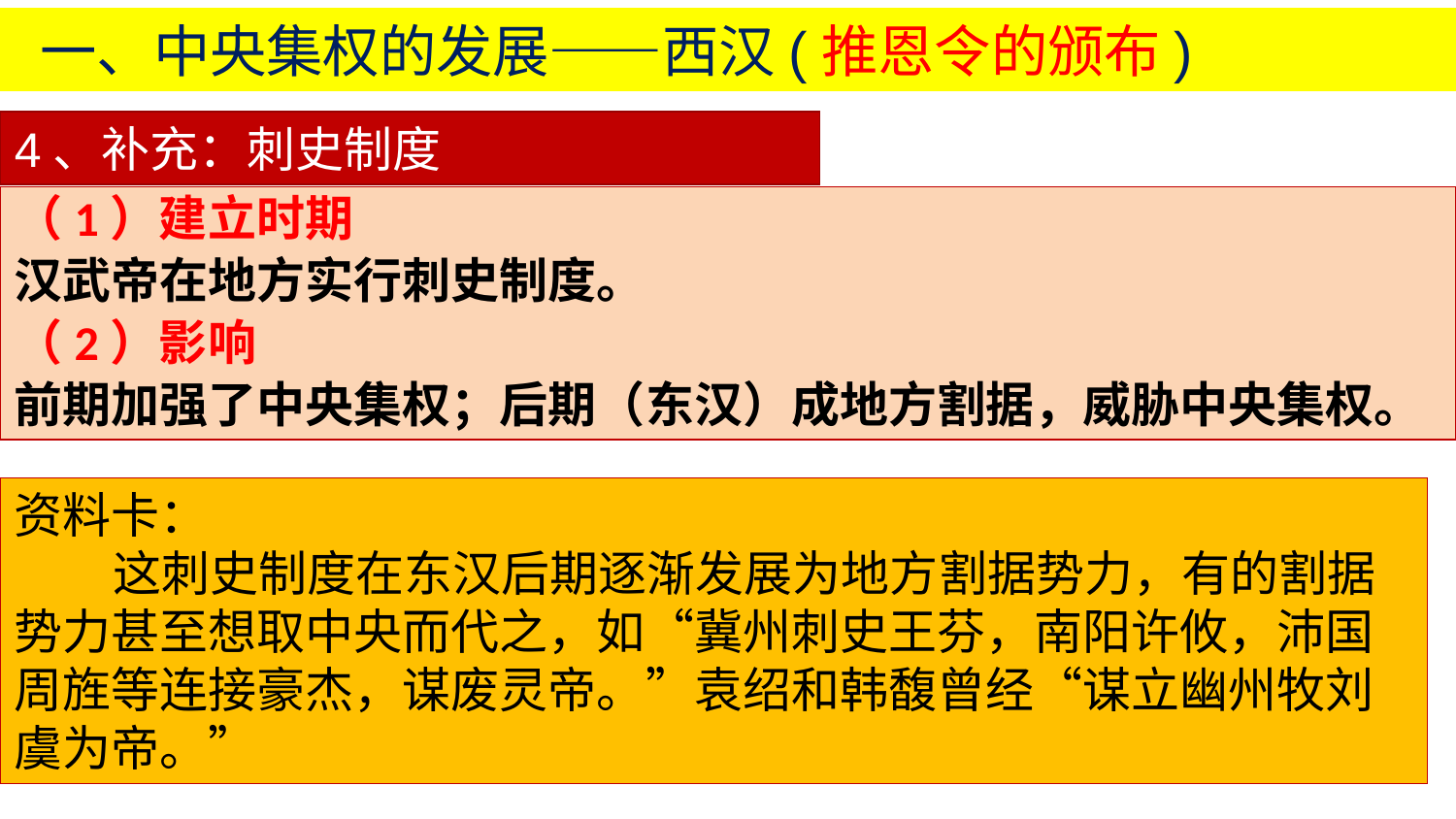

一、中央集权的发展——西汉(推恩令的颁布)
4、补充：刺史制度
（1）建立时期
汉武帝在地方实行刺史制度。
（2）影响
前期加强了中央集权；后期（东汉）成地方割据，威胁中央集权。
资料卡：
        这刺史制度在东汉后期逐渐发展为地方割据势力，有的割据势力甚至想取中央而代之，如“冀州刺史王芬，南阳许攸，沛国周旌等连接豪杰，谋废灵帝。”袁绍和韩馥曾经“谋立幽州牧刘虞为帝。”